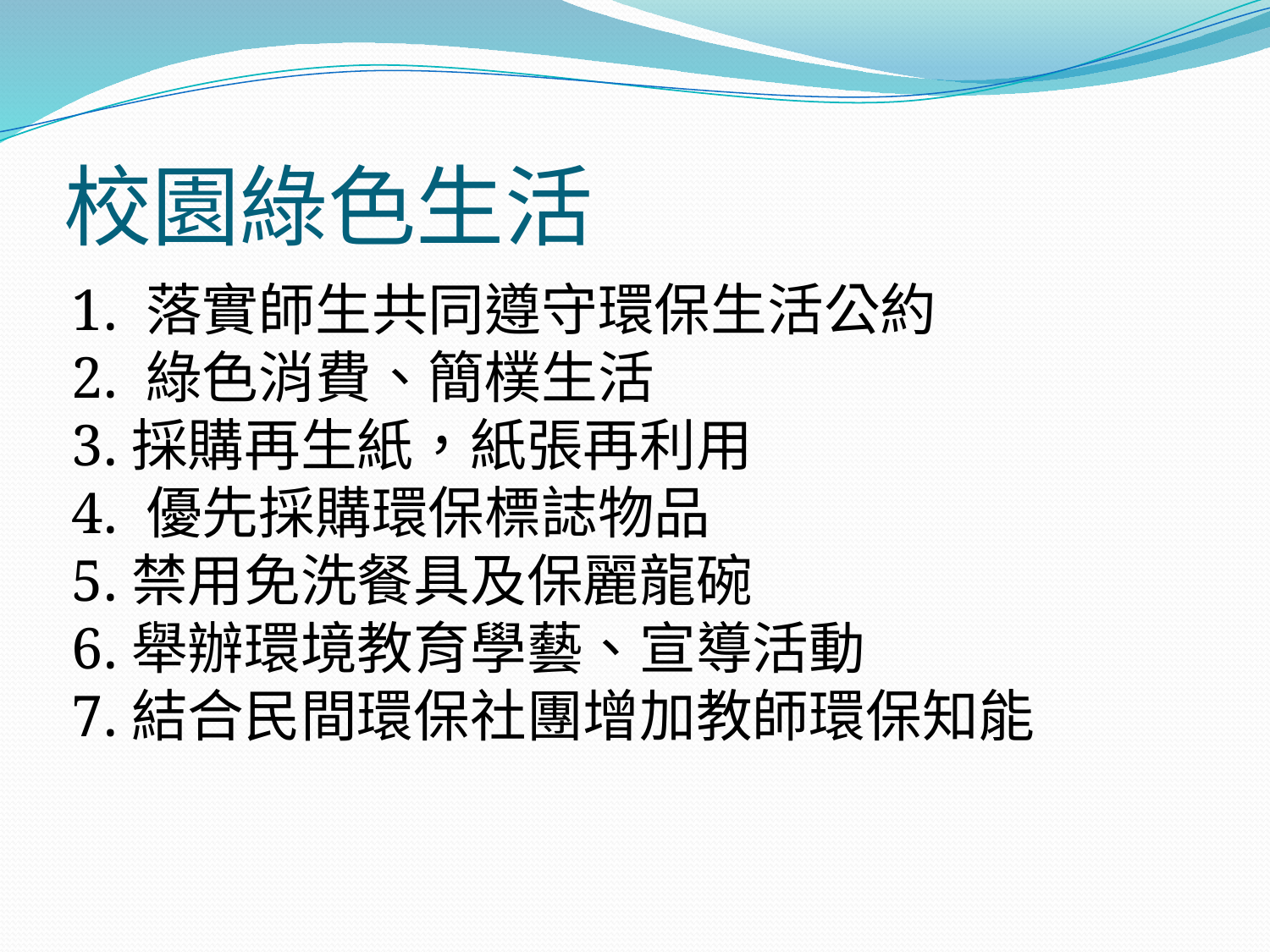

# 校園綠色生活
1. 落實師生共同遵守環保生活公約
2. 綠色消費、簡樸生活
3.採購再生紙，紙張再利用
4. 優先採購環保標誌物品
5.禁用免洗餐具及保麗龍碗
6.舉辦環境教育學藝、宣導活動
7.結合民間環保社團增加教師環保知能